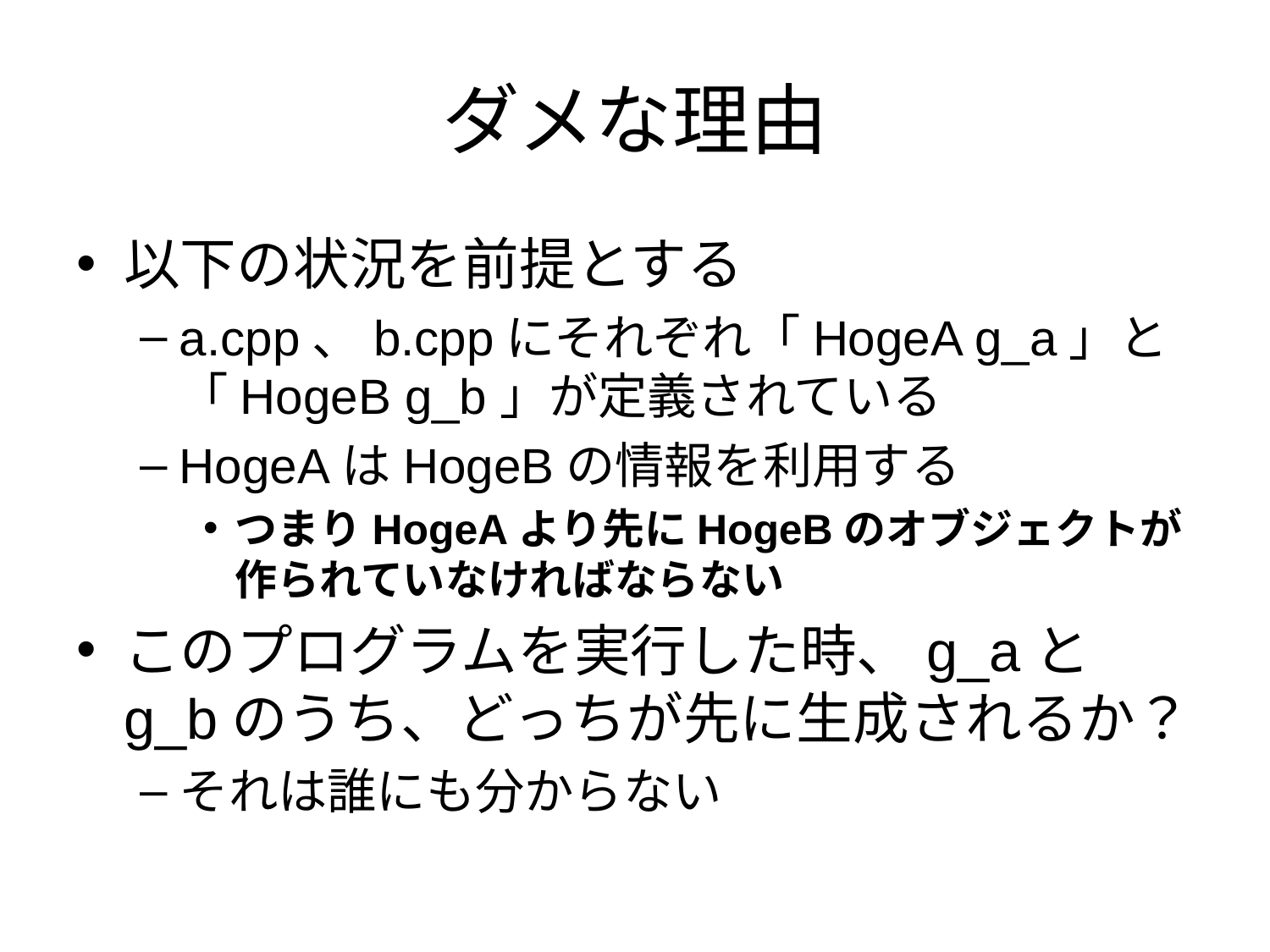

# ダメな理由
以下の状況を前提とする
a.cpp、b.cppにそれぞれ「HogeA g_a」と「HogeB g_b」が定義されている
HogeAはHogeBの情報を利用する
つまりHogeAより先にHogeBのオブジェクトが
作られていなければならない
このプログラムを実行した時、g_aとg_bのうち、どっちが先に生成されるか？
それは誰にも分からない